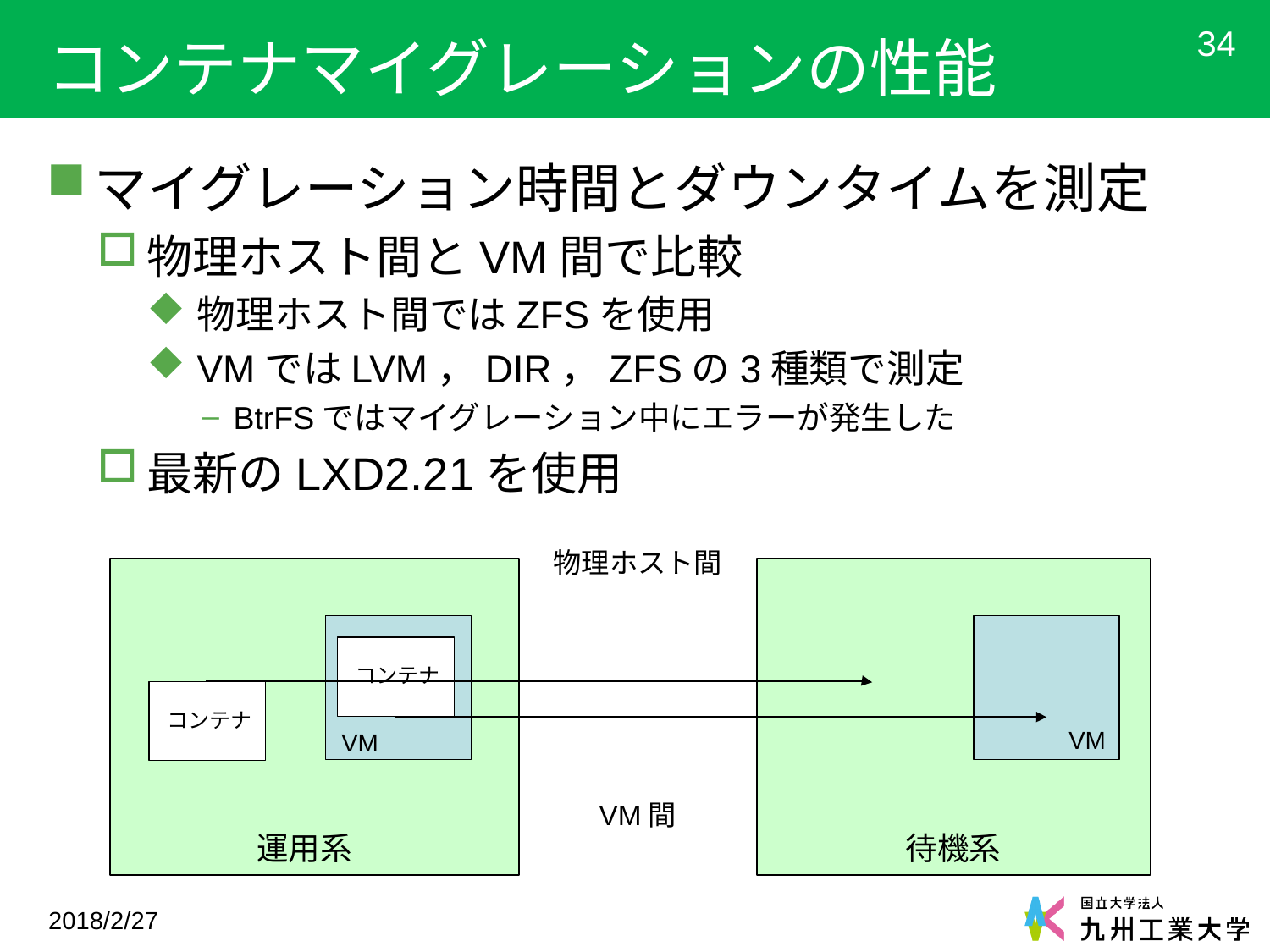

# コンテナマイグレーションの性能
34
マイグレーション時間とダウンタイムを測定
物理ホスト間とVM間で比較
物理ホスト間ではZFSを使用
VMではLVM，DIR，ZFSの3種類で測定
BtrFSではマイグレーション中にエラーが発生した
最新のLXD2.21を使用
物理ホスト間

コンテナ

コンテナ
VM
VM
VM間
運用系
待機系
2018/2/27